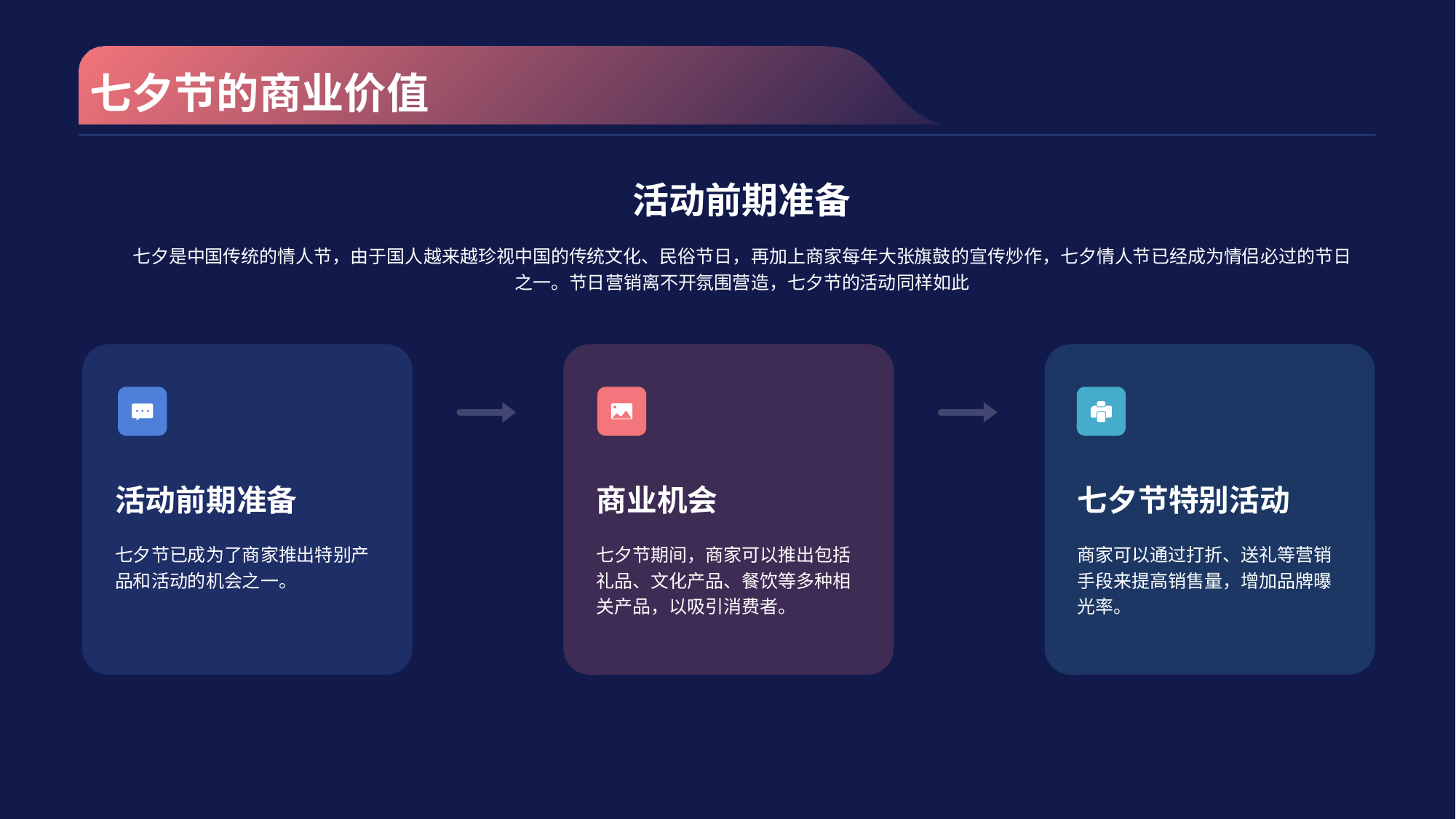

# 七夕节的商业价值
活动前期准备
七夕是中国传统的情人节，由于国人越来越珍视中国的传统文化、民俗节日，再加上商家每年大张旗鼓的宣传炒作，七夕情人节已经成为情侣必过的节日之一。节日营销离不开氛围营造，七夕节的活动同样如此

活动前期准备
七夕节已成为了商家推出特别产品和活动的机会之一。

商业机会
七夕节期间，商家可以推出包括礼品、文化产品、餐饮等多种相关产品，以吸引消费者。

七夕节特别活动
商家可以通过打折、送礼等营销手段来提高销售量，增加品牌曝光率。